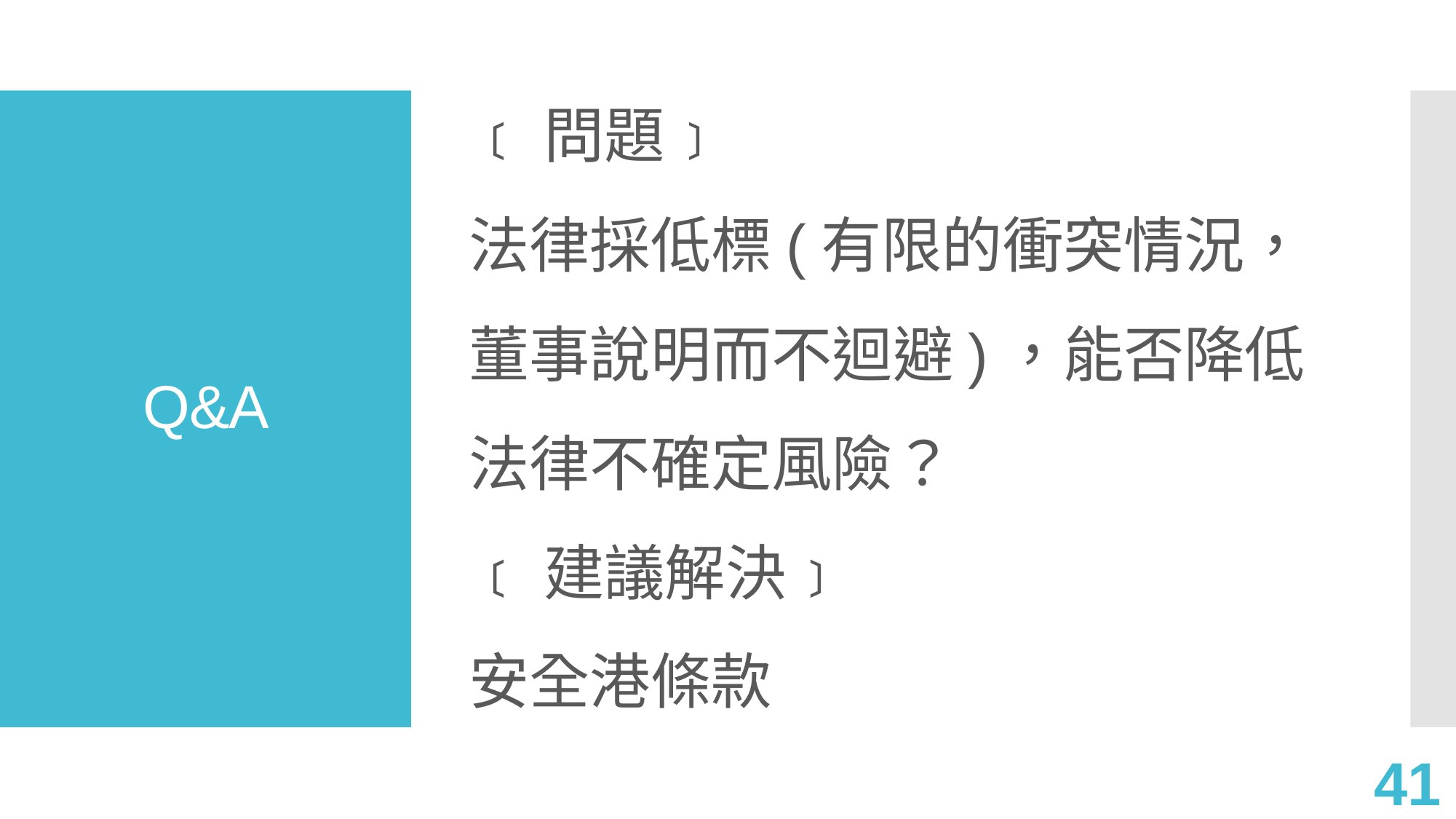

﹝問題﹞
法律採低標(有限的衝突情況，董事說明而不迴避)，能否降低法律不確定風險？
﹝建議解決﹞
安全港條款
# Q&A
41